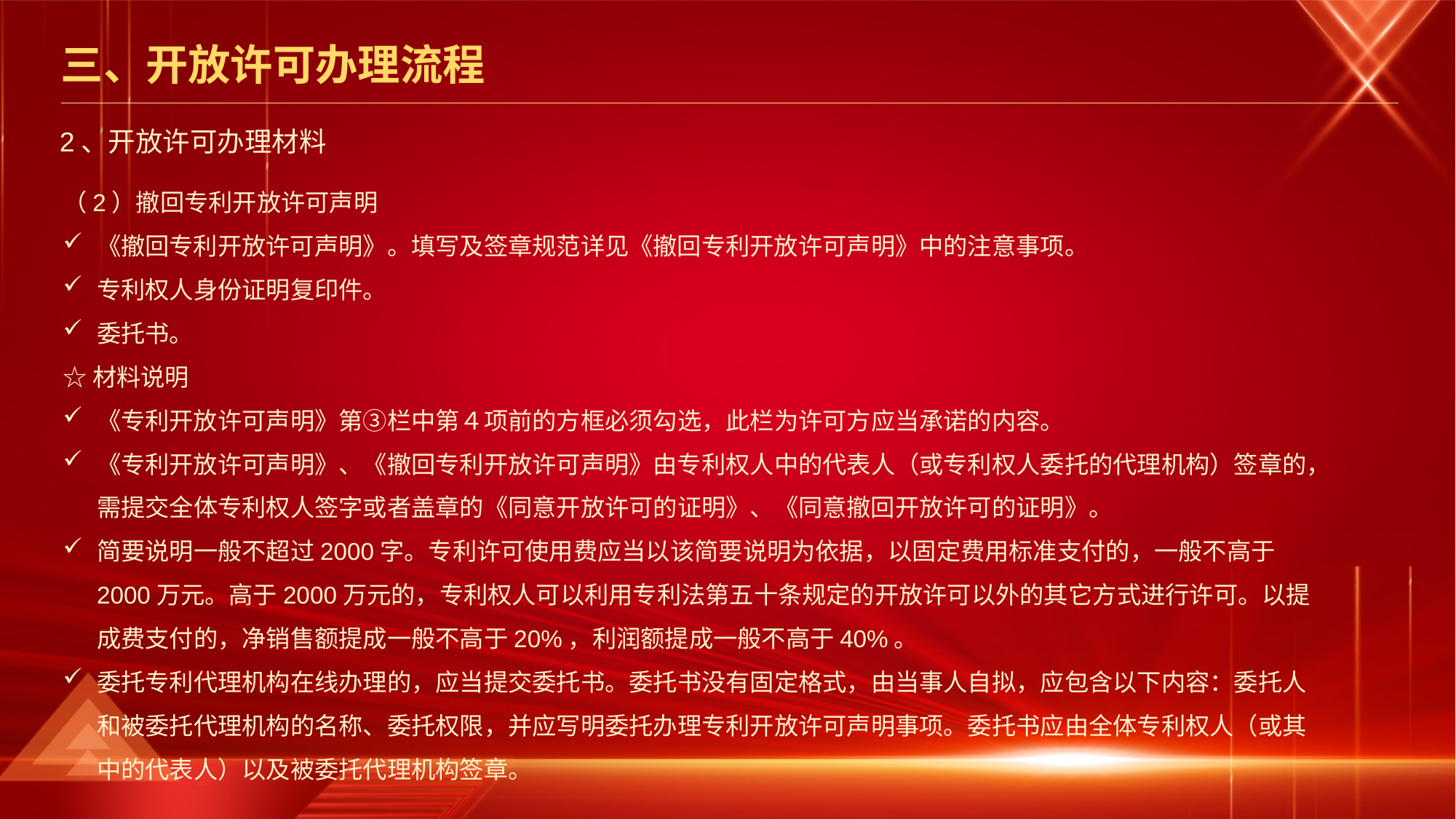

三、开放许可办理流程
2、开放许可办理材料
（2）撤回专利开放许可声明
《撤回专利开放许可声明》。填写及签章规范详见《撤回专利开放许可声明》中的注意事项。
专利权人身份证明复印件。
委托书。
☆材料说明
《专利开放许可声明》第③栏中第４项前的方框必须勾选，此栏为许可方应当承诺的内容。
《专利开放许可声明》、《撤回专利开放许可声明》由专利权人中的代表人（或专利权人委托的代理机构）签章的，需提交全体专利权人签字或者盖章的《同意开放许可的证明》、《同意撤回开放许可的证明》。
简要说明一般不超过2000字。专利许可使用费应当以该简要说明为依据，以固定费用标准支付的，一般不高于2000万元。高于2000万元的，专利权人可以利用专利法第五十条规定的开放许可以外的其它方式进行许可。以提成费支付的，净销售额提成一般不高于20%，利润额提成一般不高于40%。
委托专利代理机构在线办理的，应当提交委托书。委托书没有固定格式，由当事人自拟，应包含以下内容：委托人和被委托代理机构的名称、委托权限，并应写明委托办理专利开放许可声明事项。委托书应由全体专利权人（或其中的代表人）以及被委托代理机构签章。

　　（5）材料是外文文本的，应当附中文译本一份，并以中文译本为准。